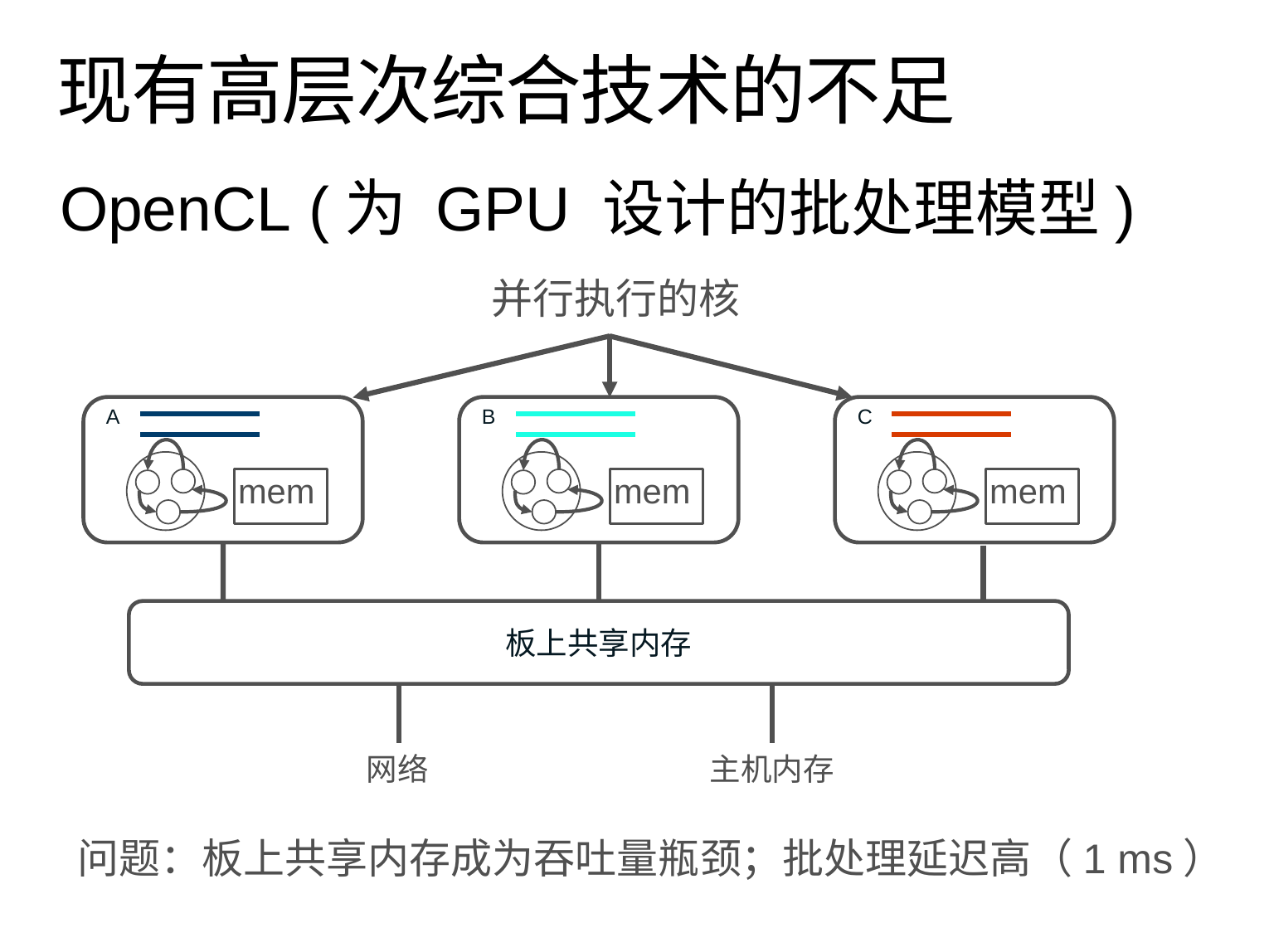

62
# 现有高层次综合技术的不足
OpenCL (为 GPU 设计的批处理模型)
并行执行的核

 A
 B
 C

mem
mem
mem

板上共享内存
主机内存
网络
问题：板上共享内存成为吞吐量瓶颈；批处理延迟高（1 ms）